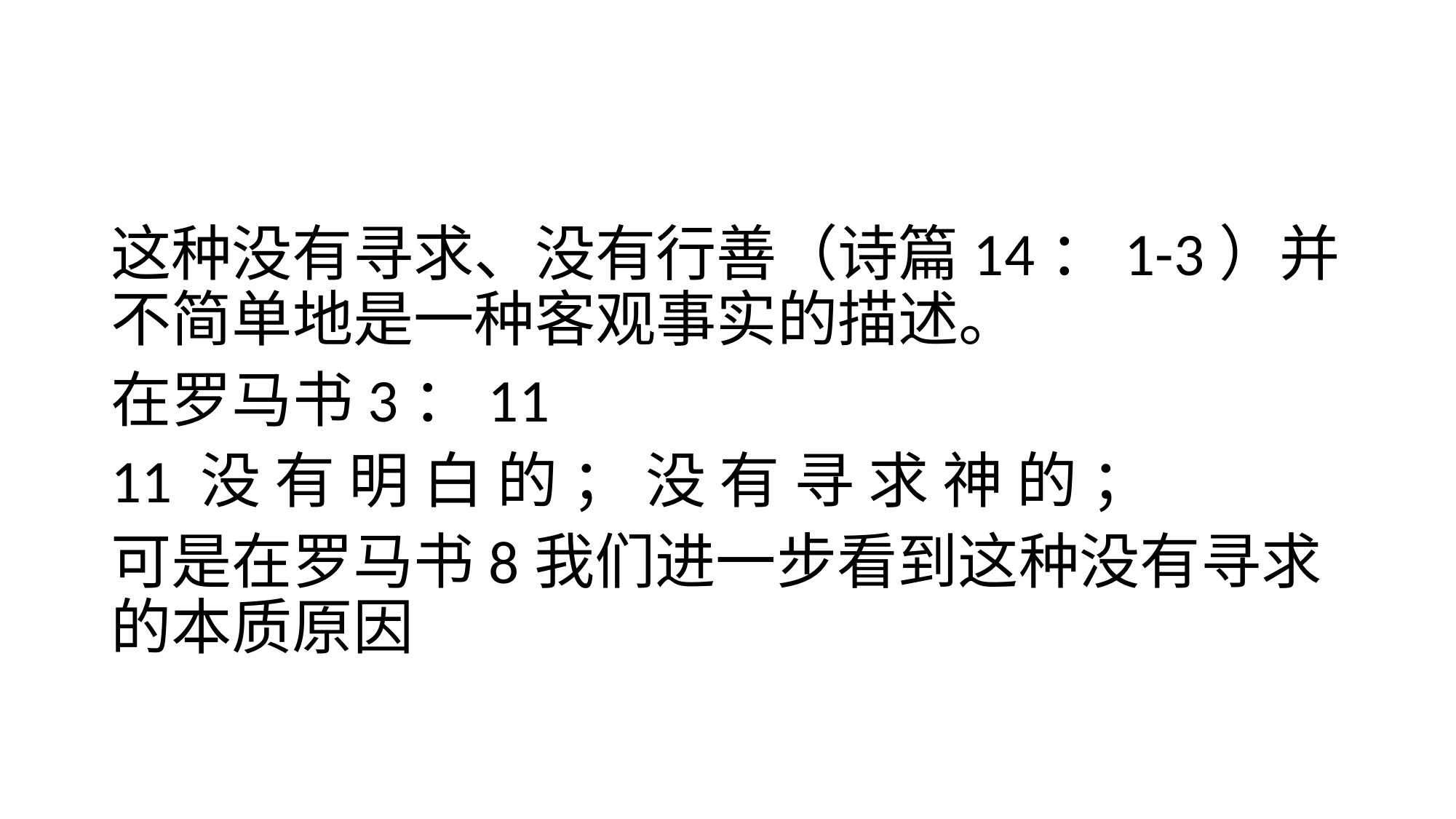

#
这种没有寻求、没有行善（诗篇14：1-3）并不简单地是一种客观事实的描述。
在罗马书3：11
11 没 有 明 白 的 ； 没 有 寻 求 神 的 ；
可是在罗马书8我们进一步看到这种没有寻求的本质原因